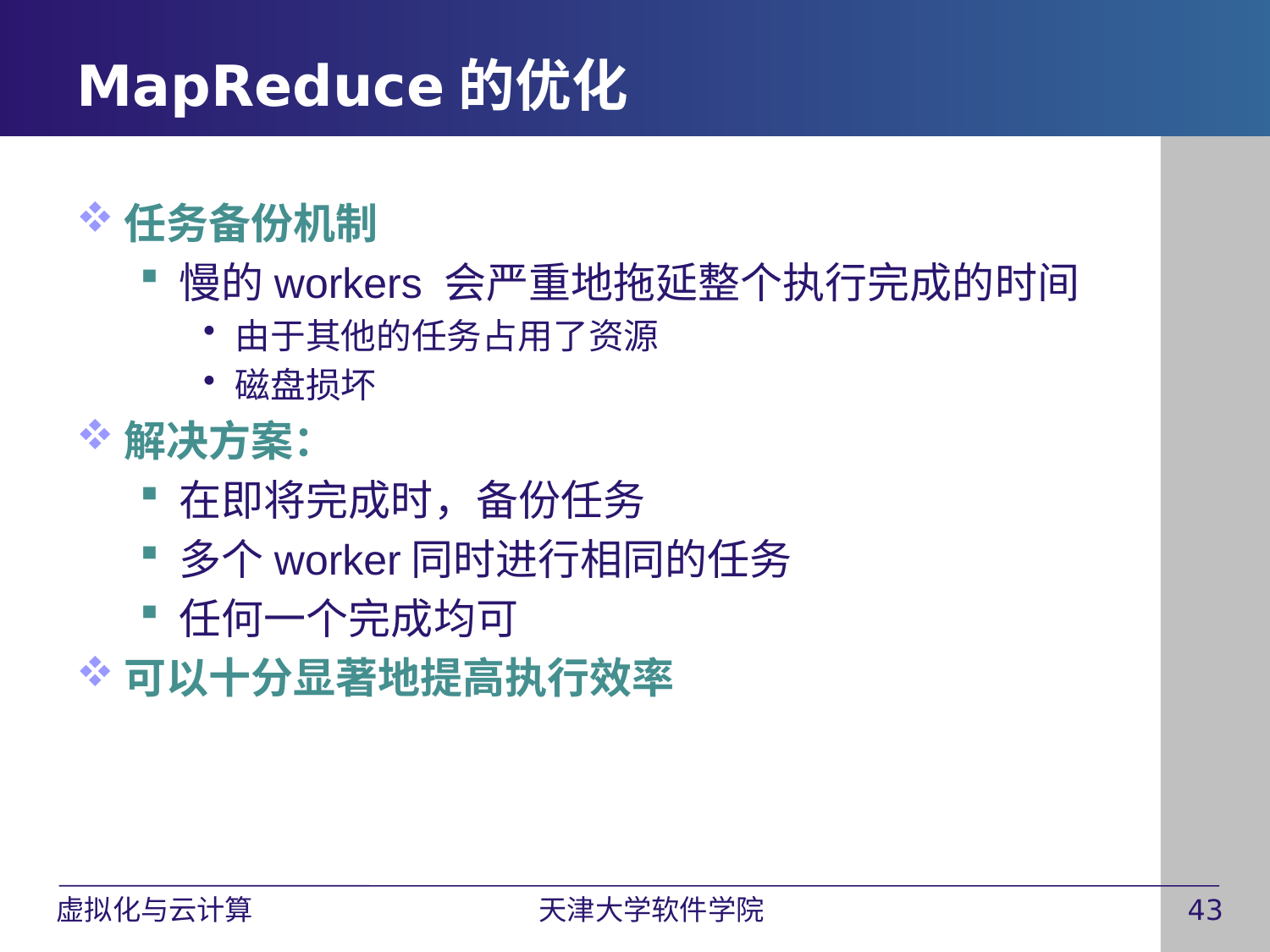

# MapReduce的优化
任务备份机制
慢的workers 会严重地拖延整个执行完成的时间
由于其他的任务占用了资源
磁盘损坏
解决方案：
在即将完成时，备份任务
多个worker同时进行相同的任务
任何一个完成均可
可以十分显著地提高执行效率